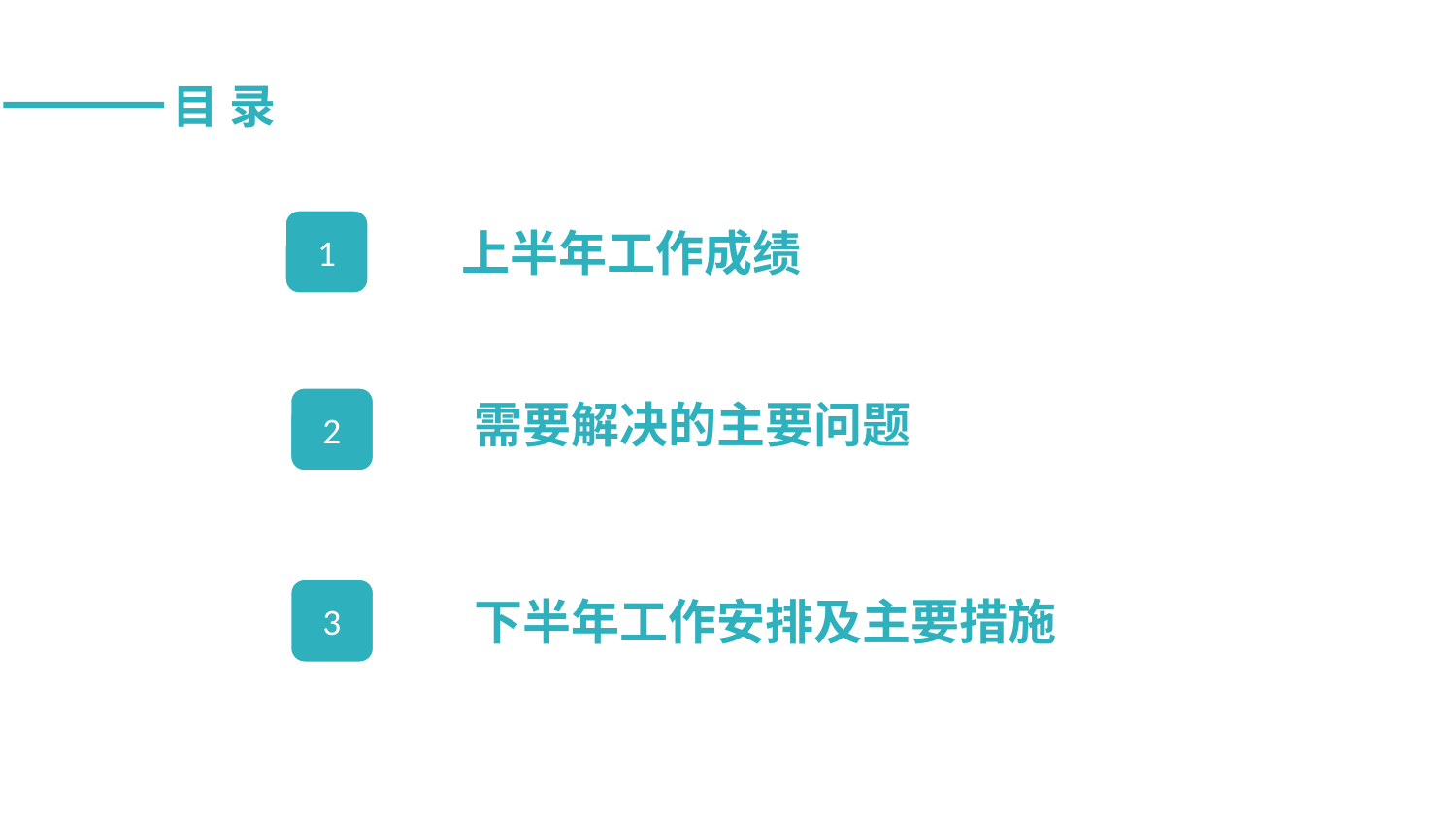

目 录
1

上半年工作成绩
2

需要解决的主要问题
3

下半年工作安排及主要措施